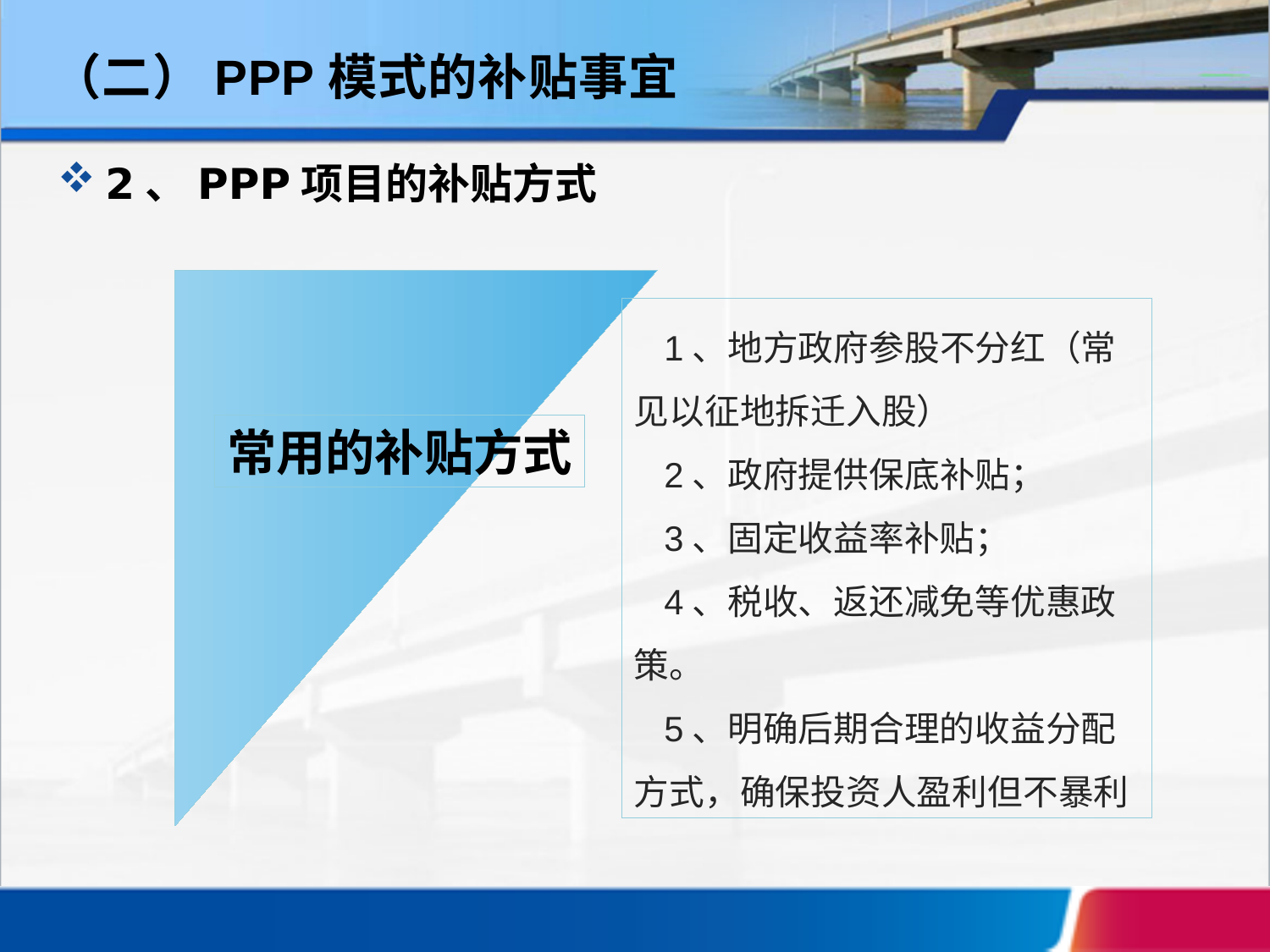

（二）PPP模式的补贴事宜
2、PPP项目的补贴方式

1、地方政府参股不分红（常见以征地拆迁入股）
2、政府提供保底补贴；
3、固定收益率补贴；
4、税收、返还减免等优惠政策。
5、明确后期合理的收益分配方式，确保投资人盈利但不暴利
常用的补贴方式